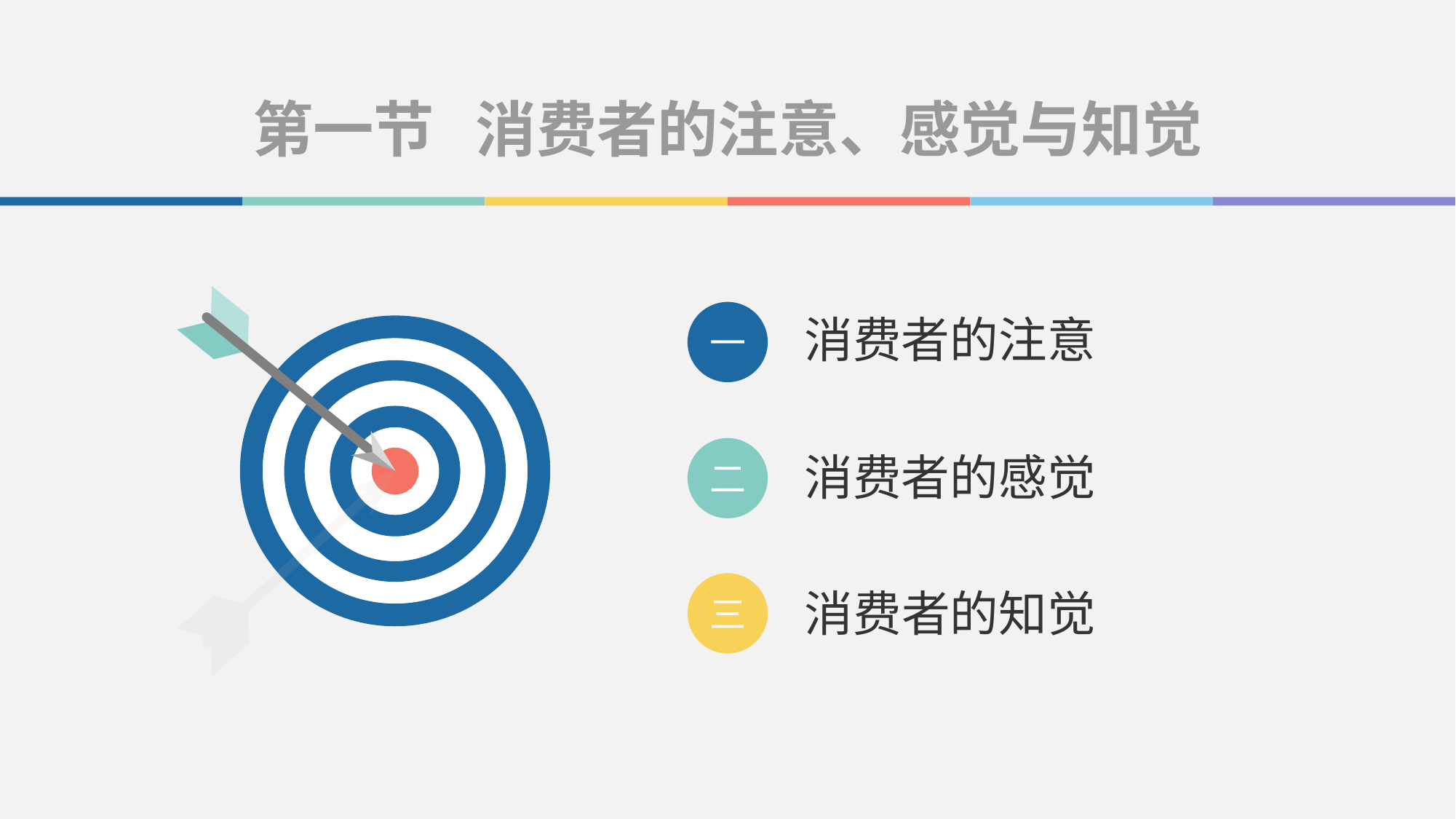

第一节   消费者的注意、感觉与知觉

一
消费者的注意

二
消费者的感觉

三
消费者的知觉